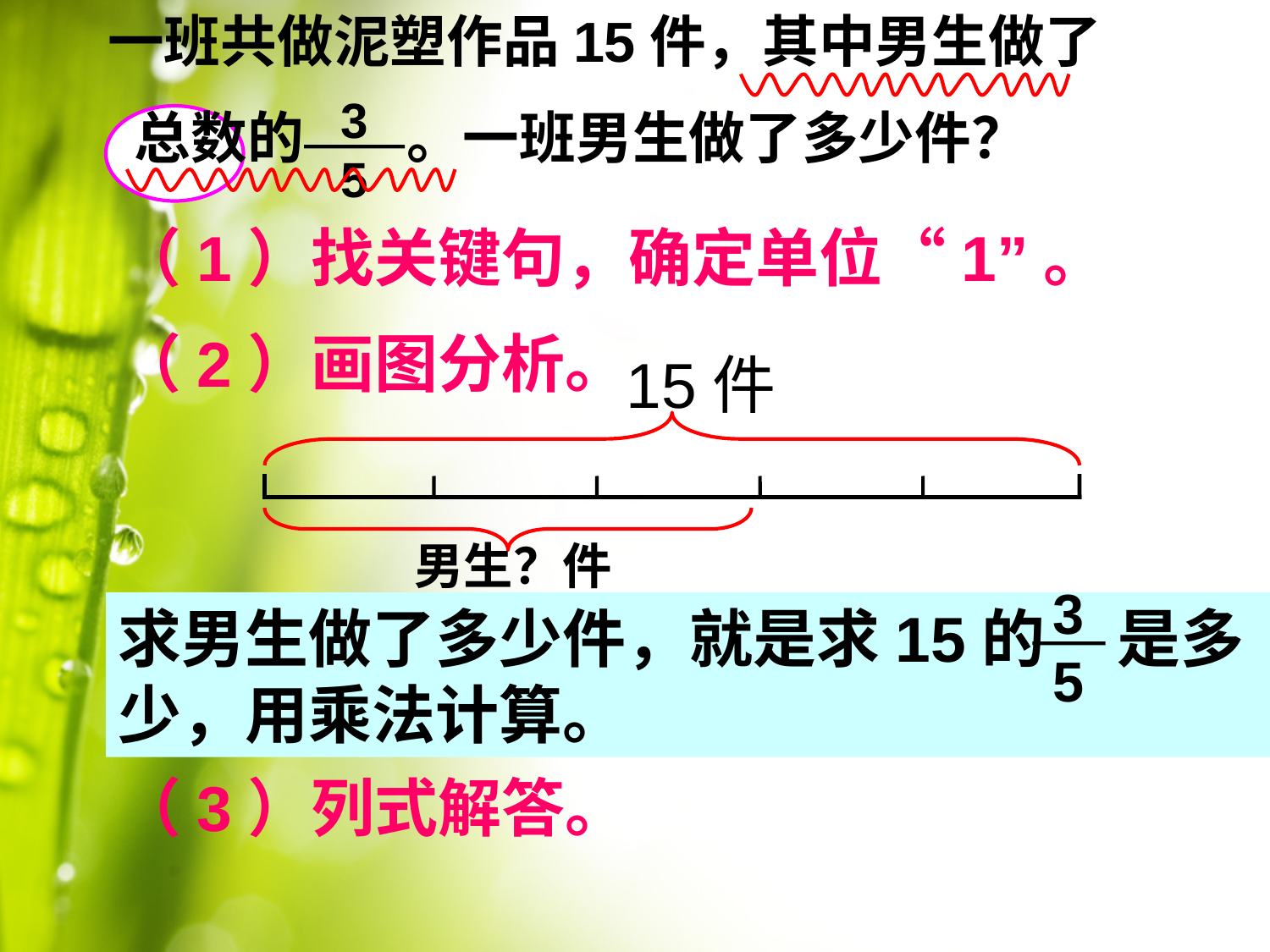

一班共做泥塑作品15件，其中男生做了
 总数的        。一班男生做了多少件？
3
5

（1）找关键句，确定单位“1”。

（2）画图分析。
15件

男生？件
3
5

求男生做了多少件，就是求15的     是多少，用乘法计算。

（3）列式解答。